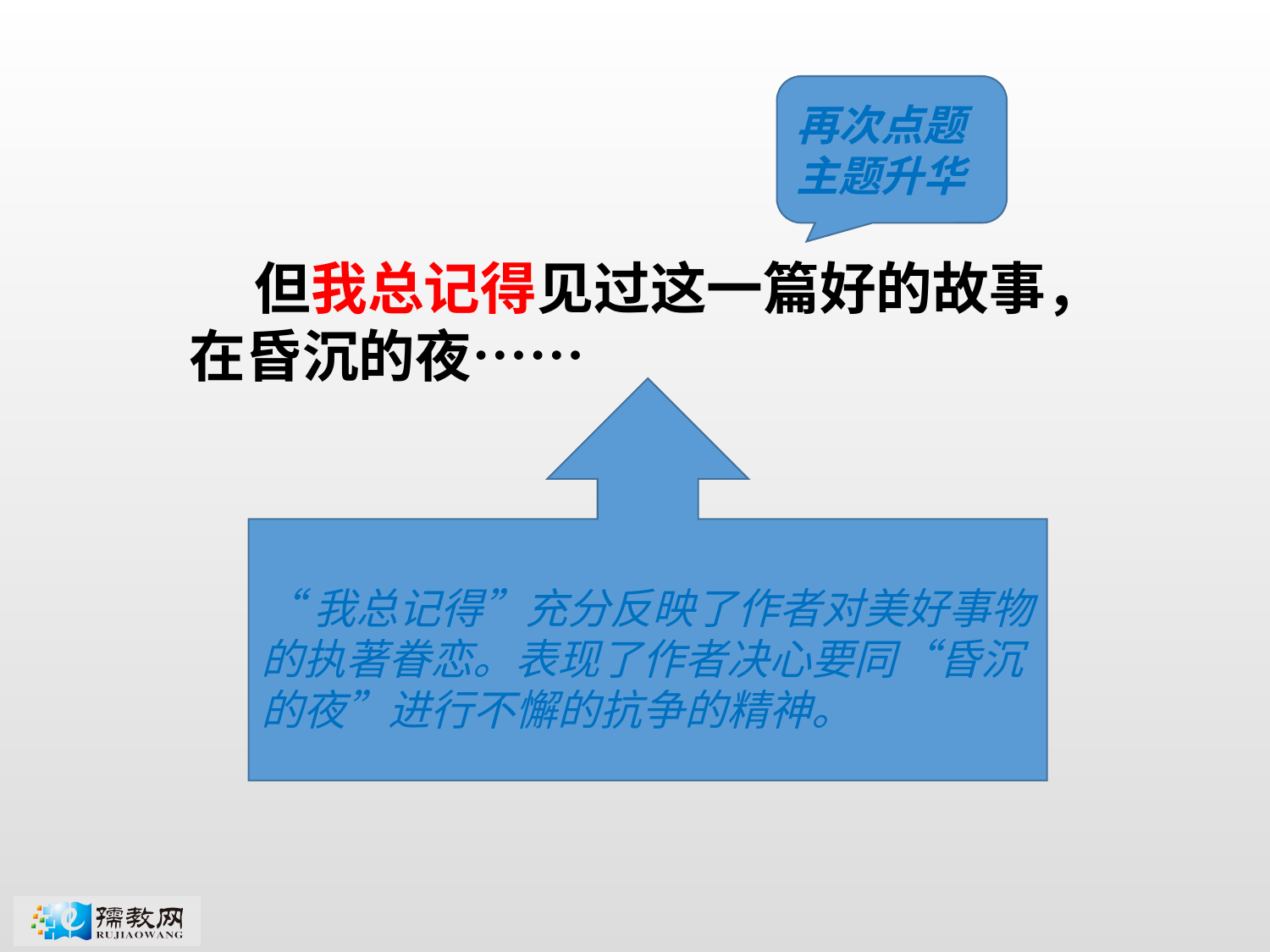

再次点题
主题升华
    但我总记得见过这一篇好的故事，在昏沉的夜……

“我总记得”充分反映了作者对美好事物的执著眷恋。表现了作者决心要同“昏沉的夜”进行不懈的抗争的精神。